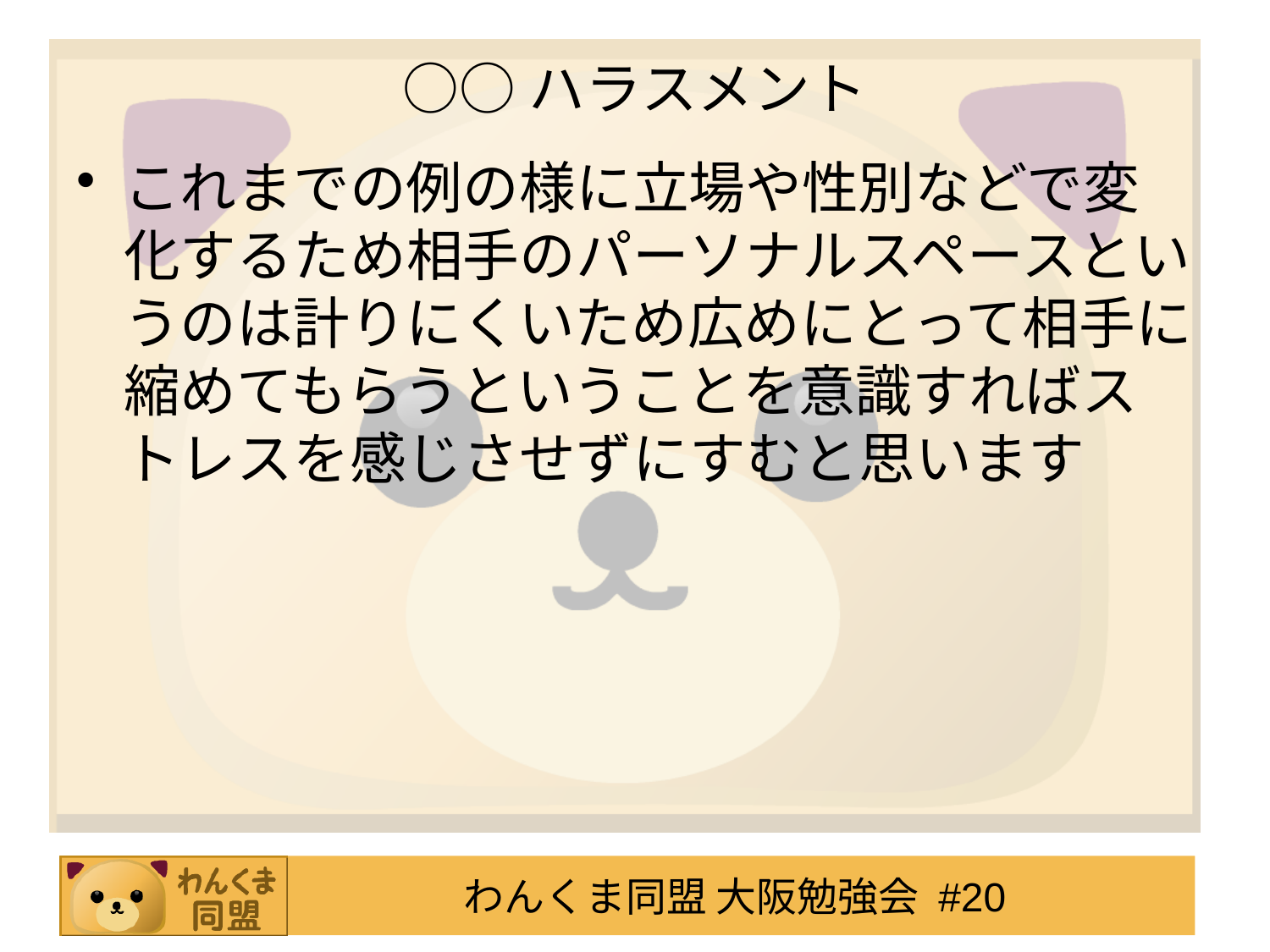

# ○○ハラスメント
これまでの例の様に立場や性別などで変化するため相手のパーソナルスペースというのは計りにくいため広めにとって相手に縮めてもらうということを意識すればストレスを感じさせずにすむと思います